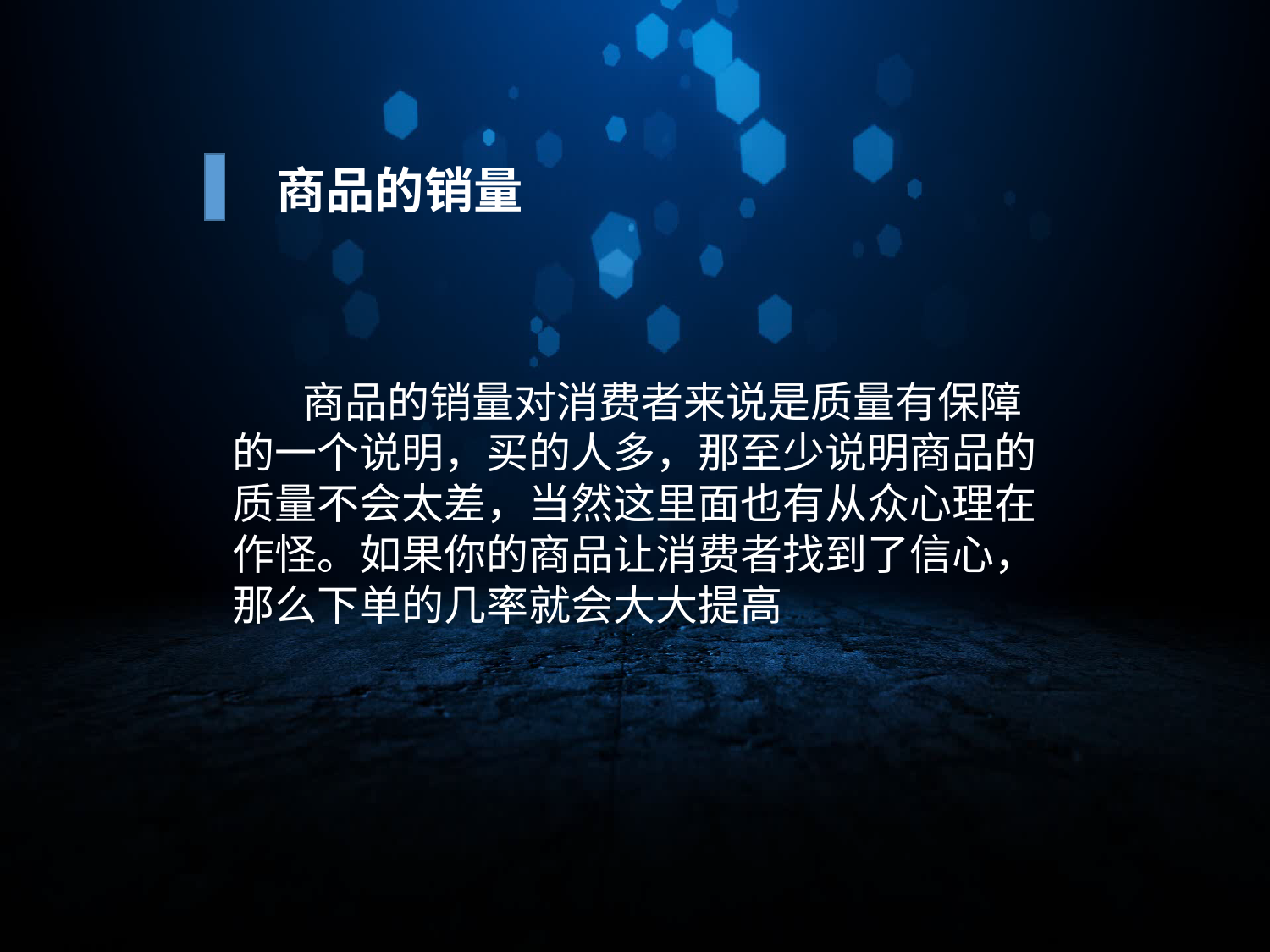

商品的销量

          商品的销量对消费者来说是质量有保障的一个说明，买的人多，那至少说明商品的质量不会太差，当然这里面也有从众心理在作怪。如果你的商品让消费者找到了信心，那么下单的几率就会大大提高